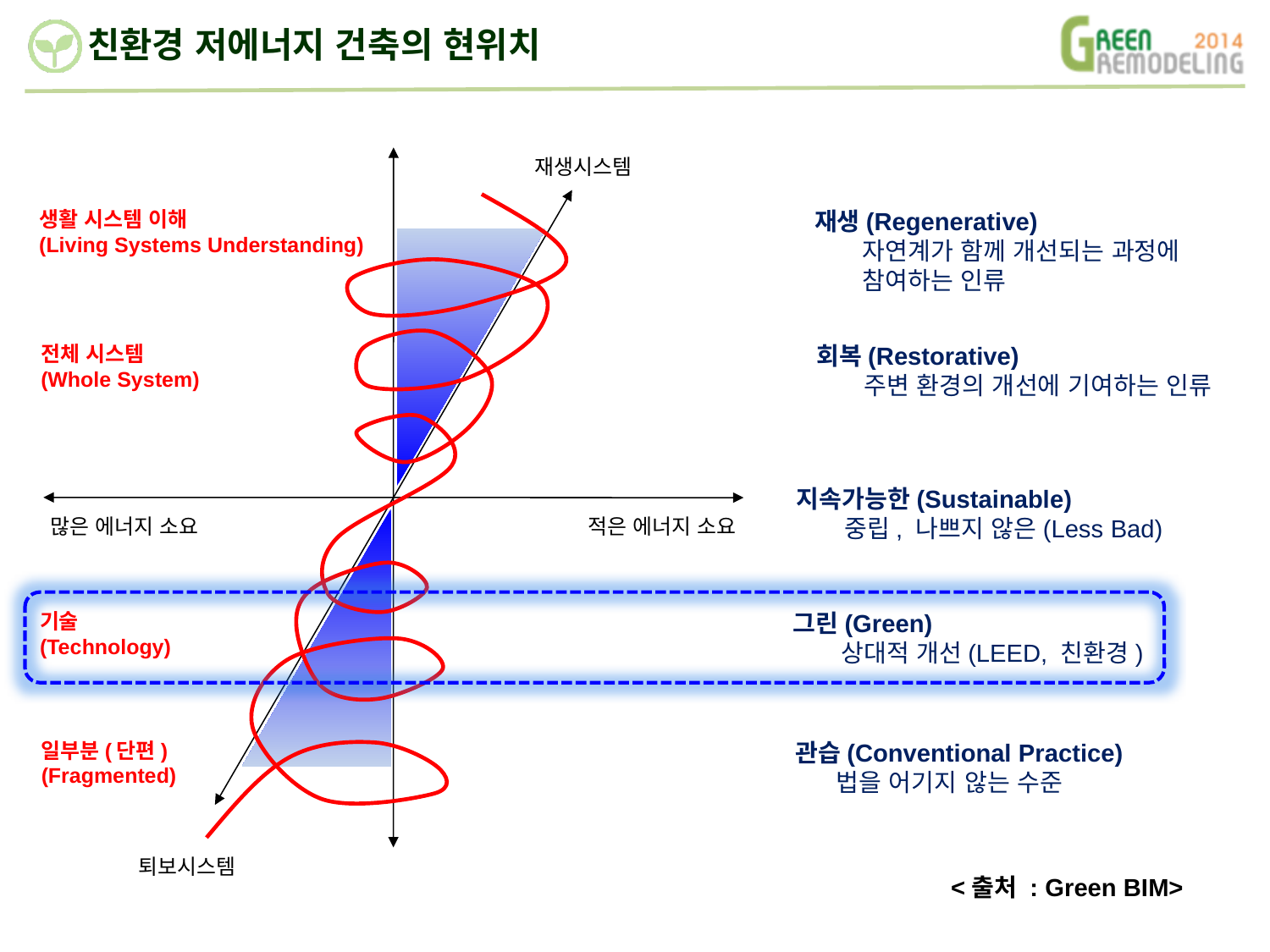

친환경 저에너지 건축의 현위치
재생시스템

생활 시스템 이해
(Living Systems Understanding)
재생(Regenerative)
      자연계가 함께 개선되는 과정에
      참여하는 인류

전체 시스템
(Whole System)
회복(Restorative)
      주변 환경의 개선에 기여하는 인류
지속가능한(Sustainable)
      중립, 나쁘지 않은(Less Bad)
많은 에너지 소요
적은 에너지 소요

기술
(Technology)
그린(Green)
      상대적 개선(LEED, 친환경)
일부분(단편)
(Fragmented)
관습(Conventional Practice)
     법을 어기지 않는 수준
퇴보시스템
<출처 : Green BIM>